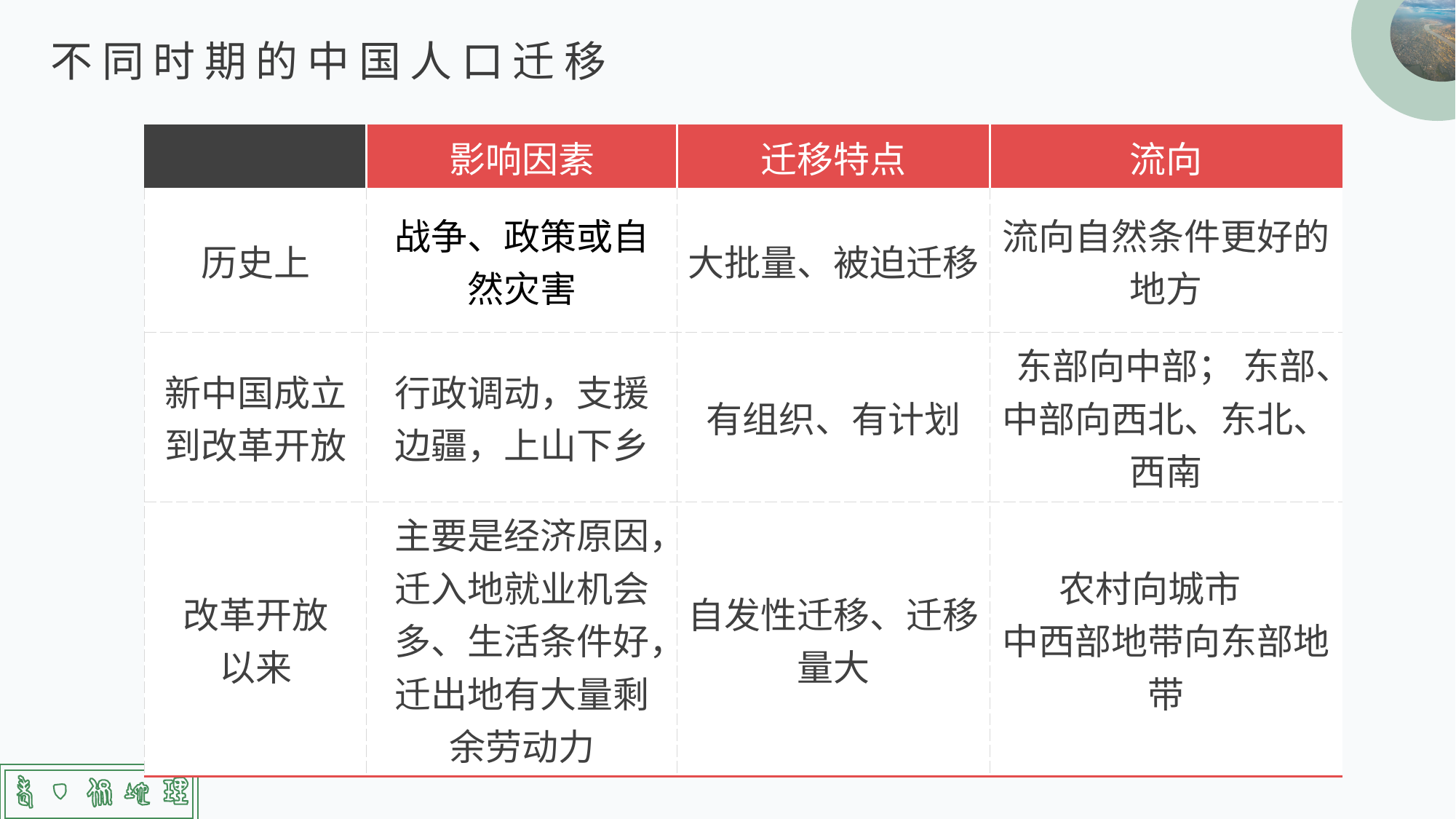

不同时期的中国人口迁移
|  | 影响因素 | 迁移特点 | 流向 |
| --- | --- | --- | --- |
| 历史上 | 战争、政策或自然灾害 | 大批量、被迫迁移 | 流向自然条件更好的地方 |
| 新中国成立到改革开放 | 行政调动，支援边疆，上山下乡 | 有组织、有计划 | 东部向中部； 东部、中部向西北、东北、西南 |
| 改革开放 以来 | 主要是经济原因，迁入地就业机会多、生活条件好，迁出地有大量剩余劳动力 | 自发性迁移、迁移量大 | 农村向城市 中西部地带向东部地带 |